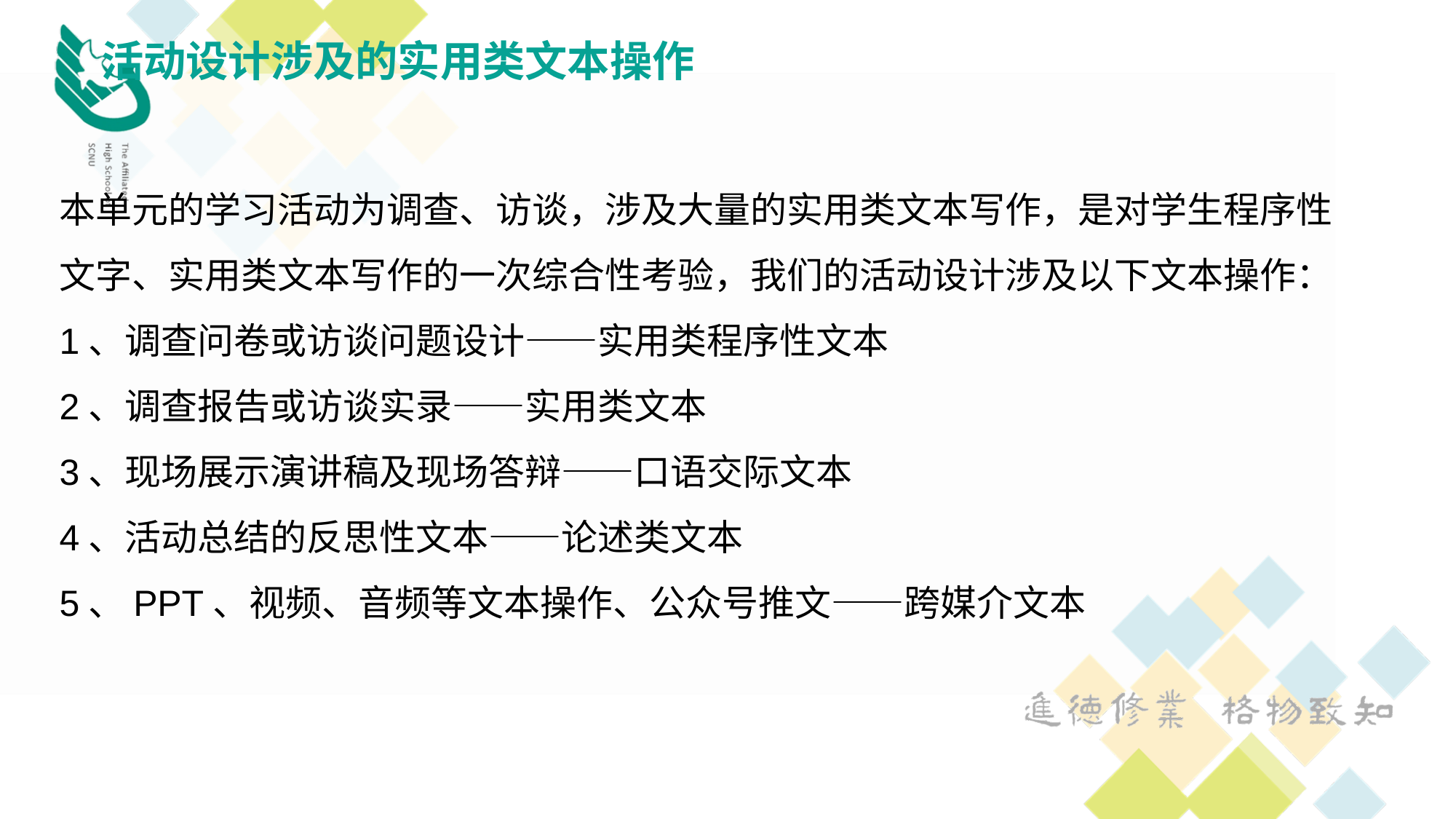

活动设计涉及的实用类文本操作
本单元的学习活动为调查、访谈，涉及大量的实用类文本写作，是对学生程序性文字、实用类文本写作的一次综合性考验，我们的活动设计涉及以下文本操作：
1、调查问卷或访谈问题设计——实用类程序性文本
2、调查报告或访谈实录——实用类文本
3、现场展示演讲稿及现场答辩——口语交际文本
4、活动总结的反思性文本——论述类文本
5、PPT、视频、音频等文本操作、公众号推文——跨媒介文本